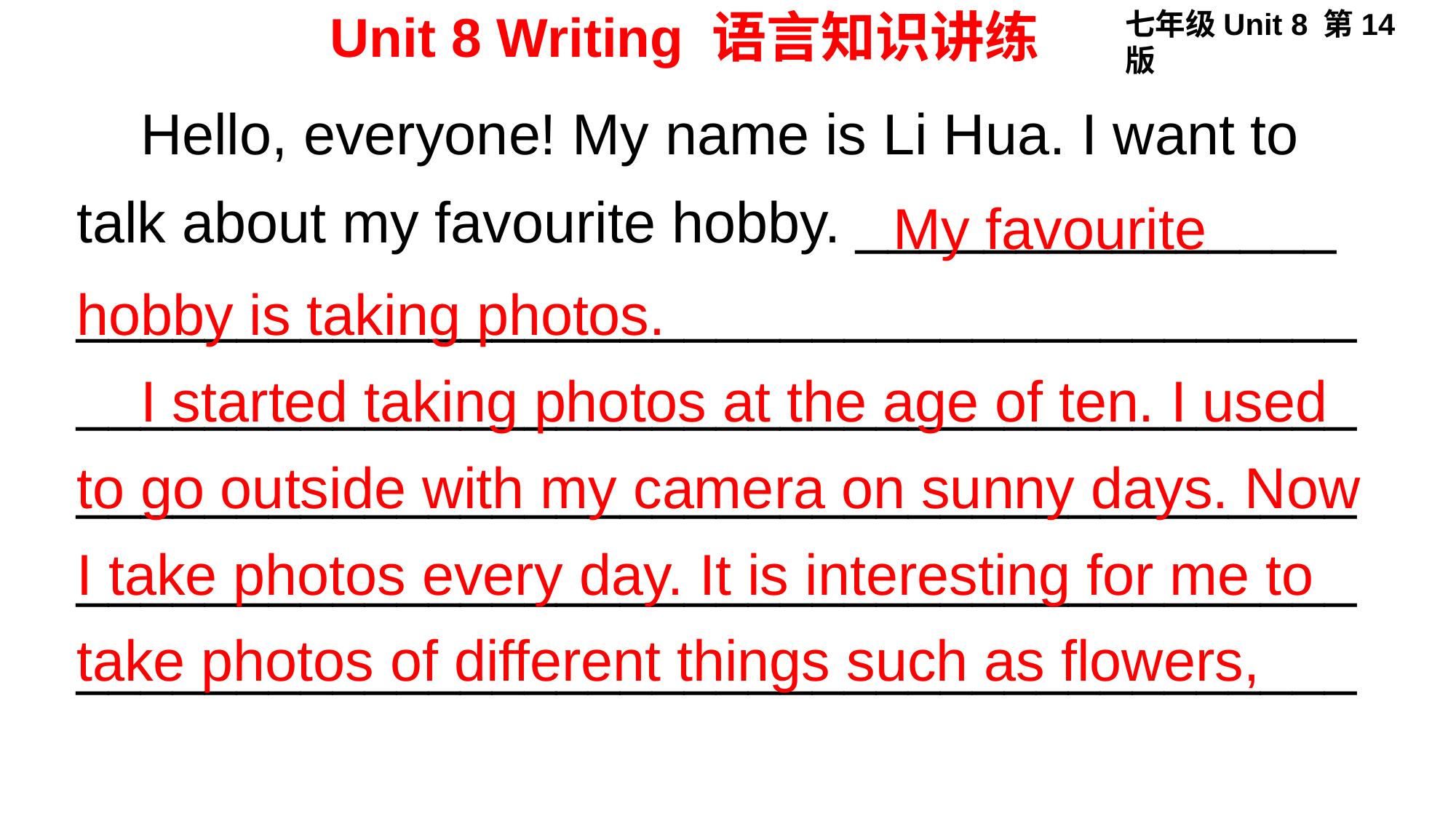

七年级Unit 8 第14版
Unit 8 Writing 语言知识讲练
    Hello, everyone! My name is Li Hua. I want to
talk about my favourite hobby. _______________
________________________________________
________________________________________
________________________________________
________________________________________
________________________________________
                                                   My favourite
hobby is taking photos.
    I started taking photos at the age of ten. I used
to go outside with my camera on sunny days. Now
I take photos every day. It is interesting for me to
take photos of different things such as flowers,